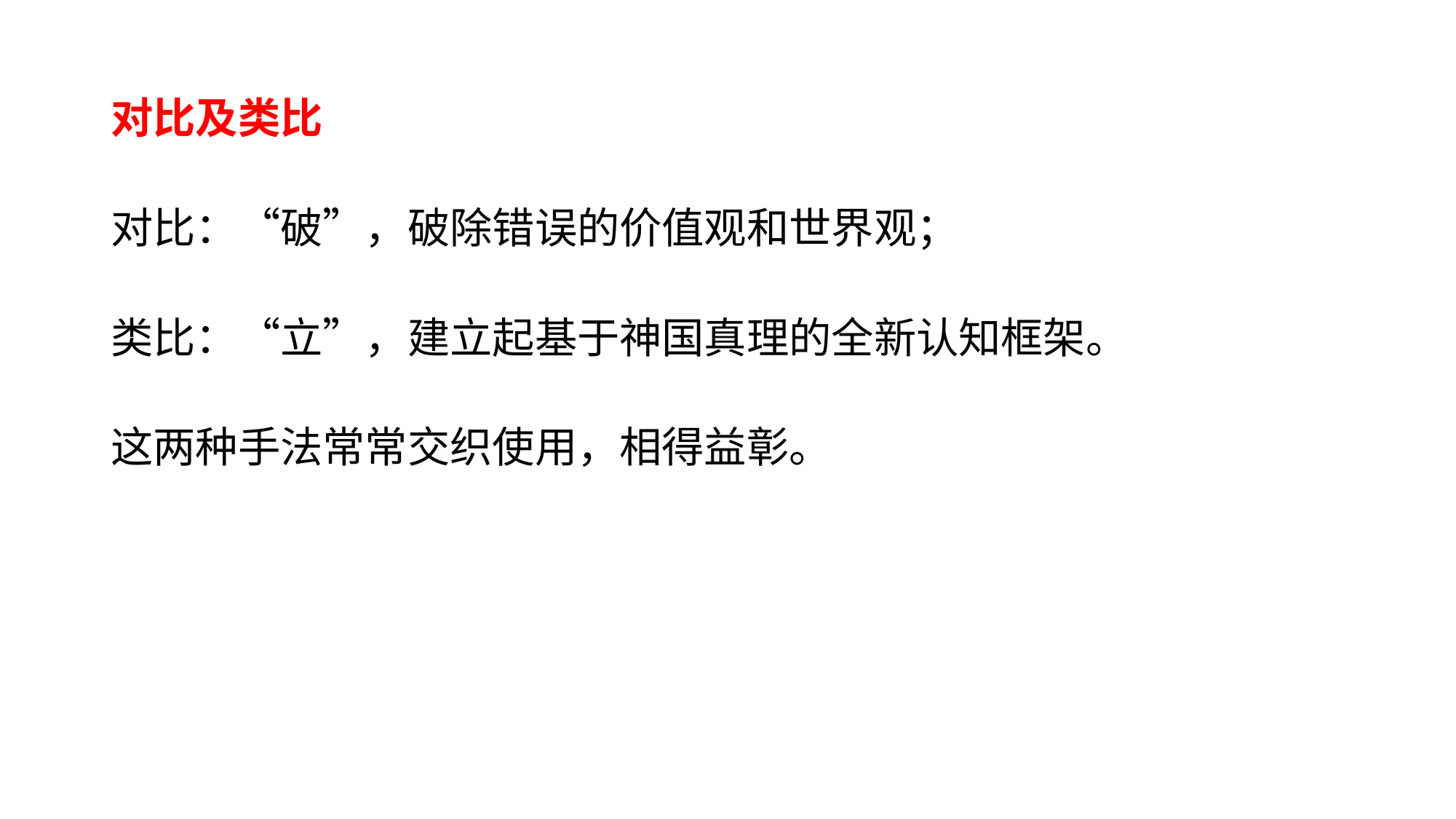

对比及类比
对比：“破”，破除错误的价值观和世界观；
类比：“立”，建立起基于神国真理的全新认知框架。
这两种手法常常交织使用，相得益彰。